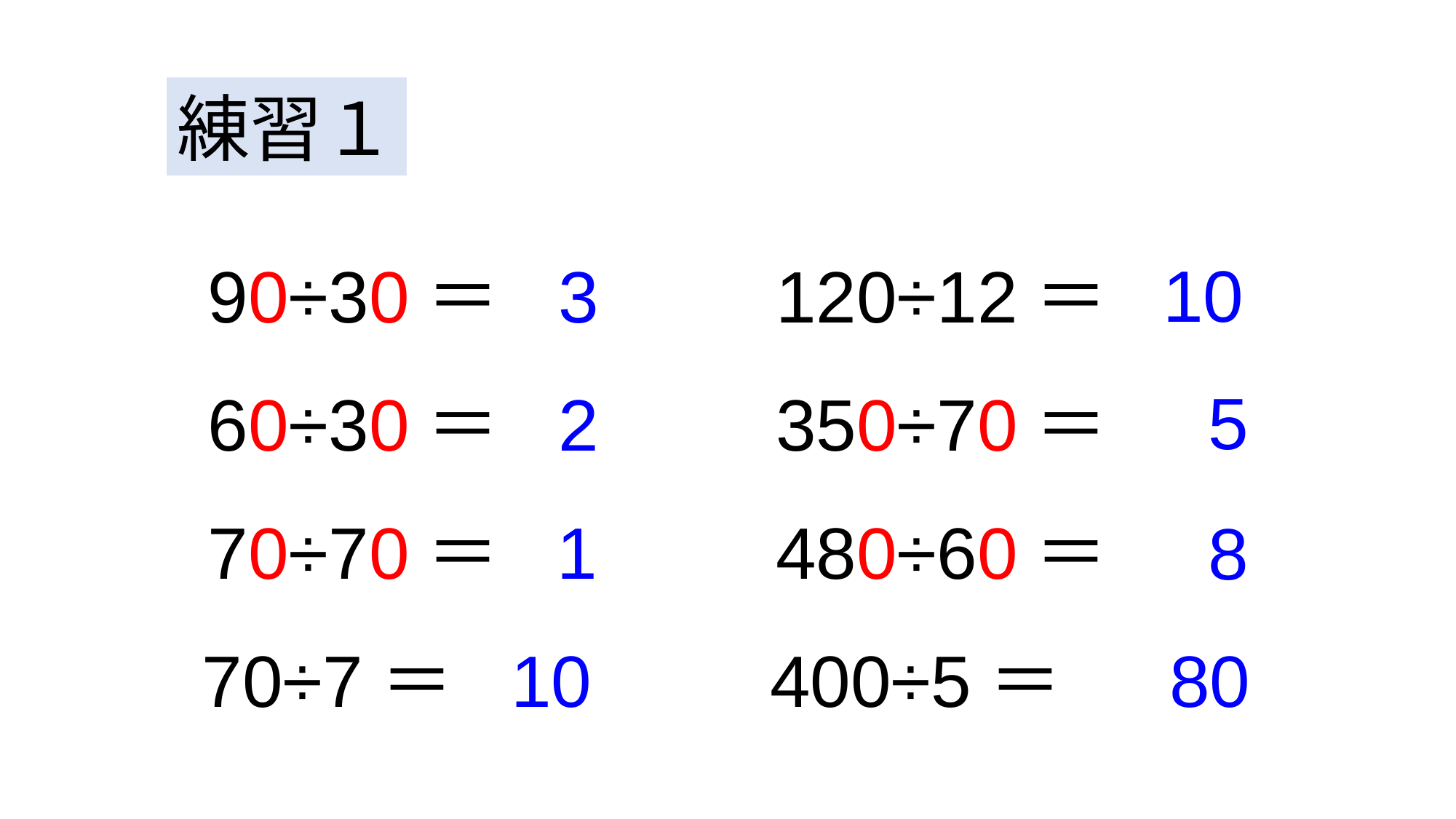

練習１
10
90÷30＝
3
120÷12＝
5
60÷30＝
2
350÷70＝
70÷70＝
1
480÷60＝
8
80
70÷7＝
10
400÷5＝